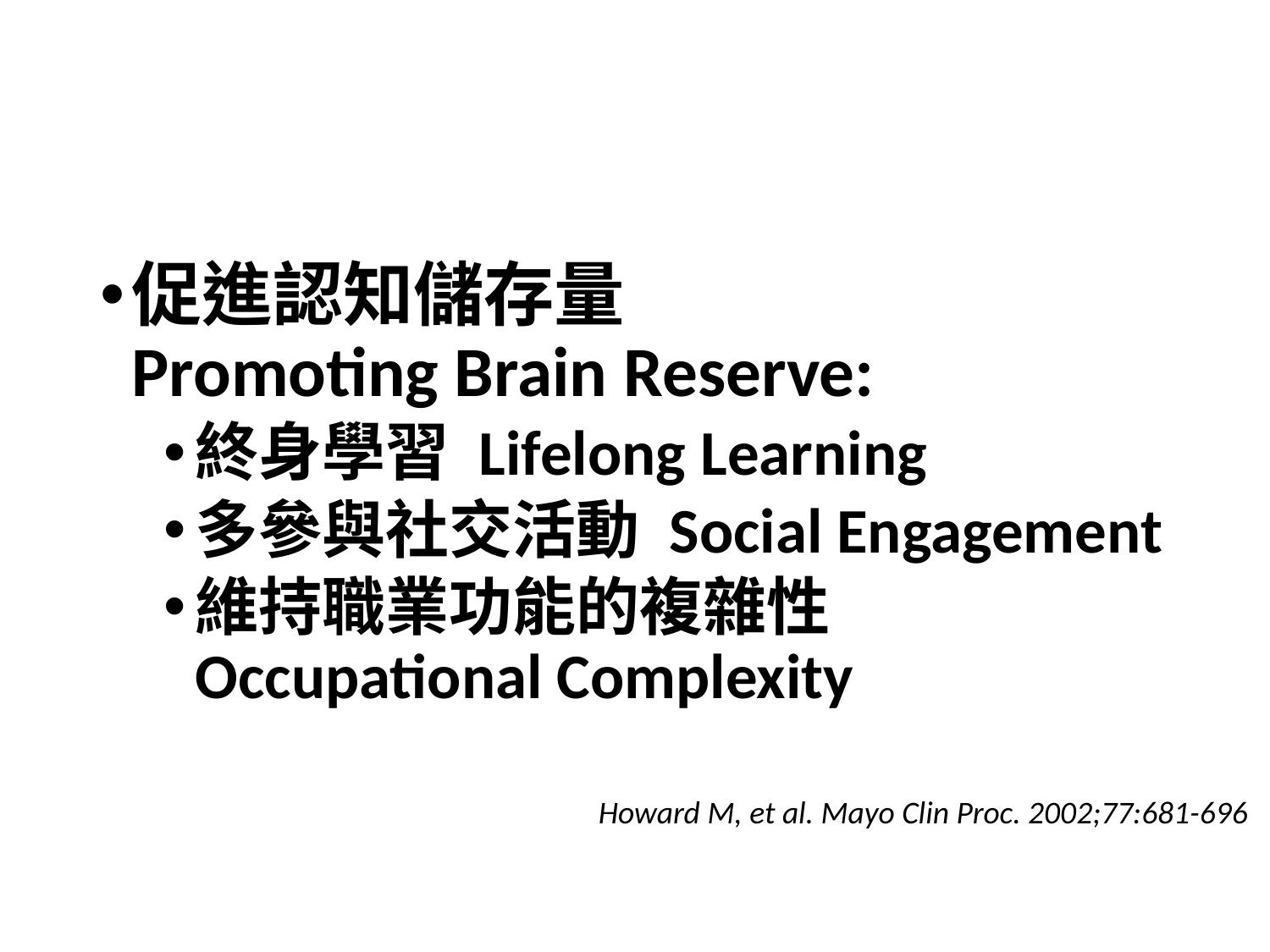

#
促進認知儲存量
Promoting Brain Reserve:
終身學習 Lifelong Learning
多參與社交活動 Social Engagement
維持職業功能的複雜性
Occupational Complexity
Howard M, et al. Mayo Clin Proc. 2002;77:681-696